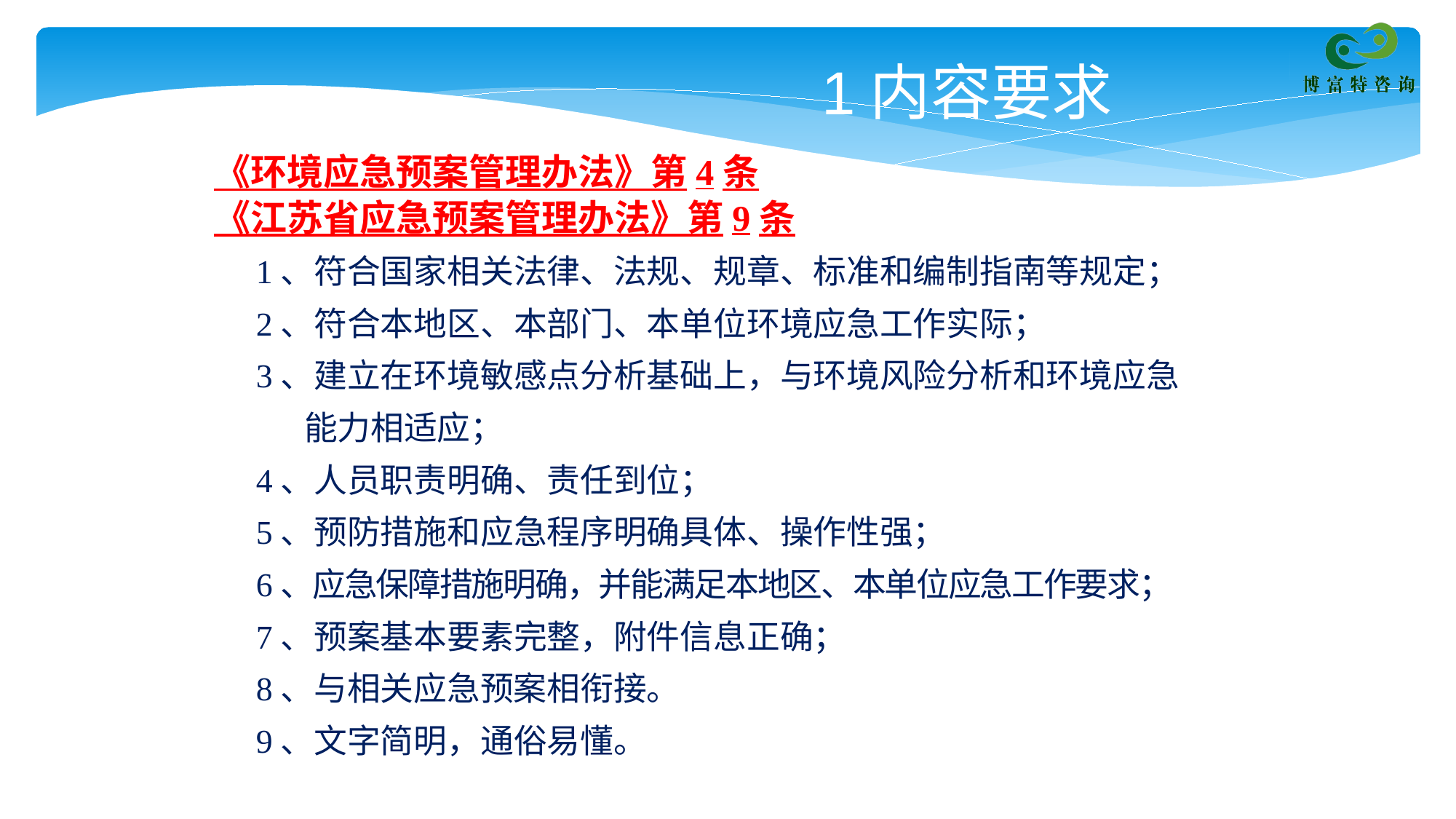

1内容要求
《环境应急预案管理办法》第4条
《江苏省应急预案管理办法》第9条
     1、符合国家相关法律、法规、规章、标准和编制指南等规定；
     2、符合本地区、本部门、本单位环境应急工作实际；
     3、建立在环境敏感点分析基础上，与环境风险分析和环境应急
           能力相适应；
     4、人员职责明确、责任到位；
     5、预防措施和应急程序明确具体、操作性强；
     6、应急保障措施明确，并能满足本地区、本单位应急工作要求；
     7、预案基本要素完整，附件信息正确；
     8、与相关应急预案相衔接。
     9、文字简明，通俗易懂。